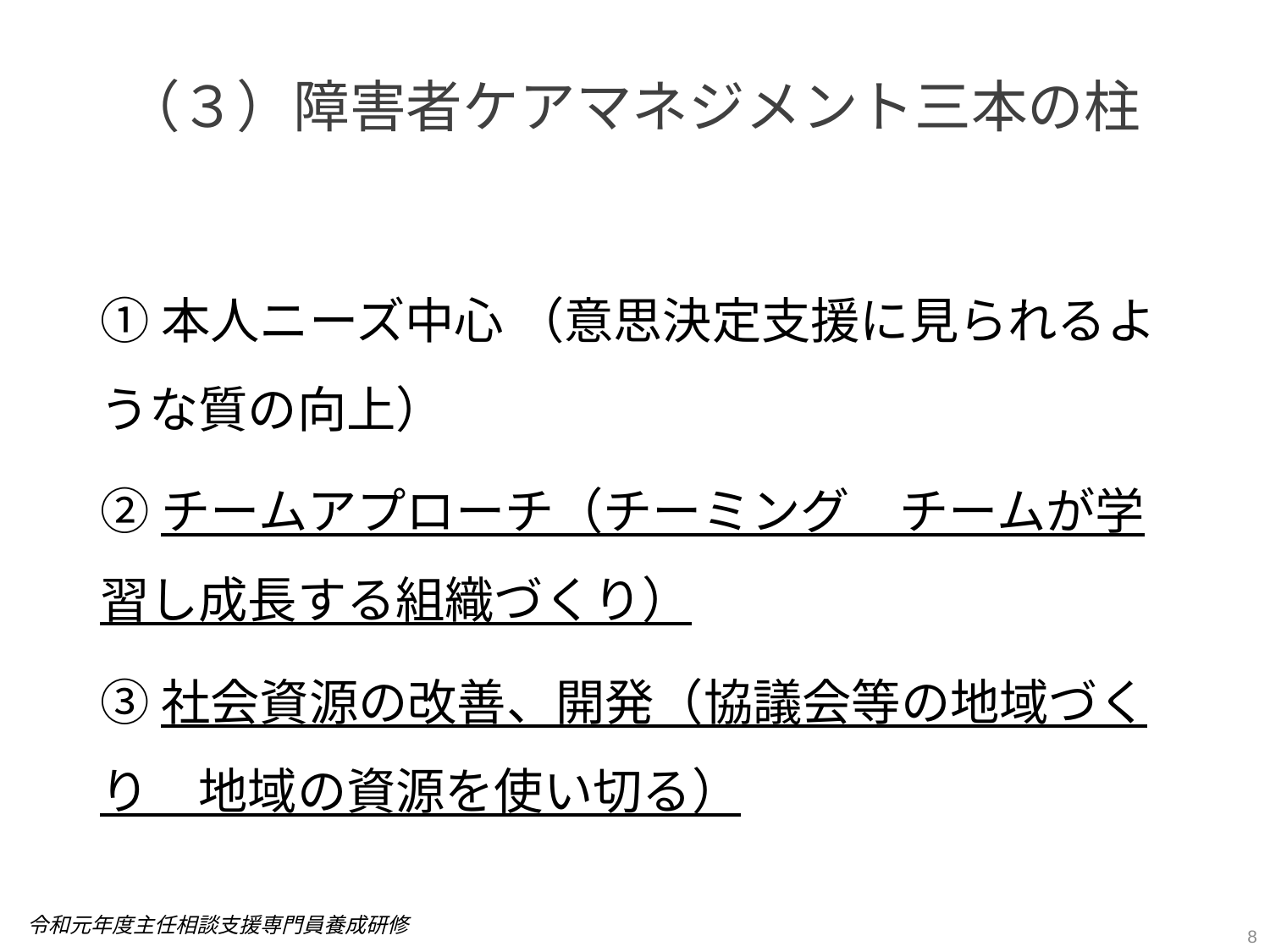

# （３）障害者ケアマネジメント三本の柱
①本人ニーズ中心 （意思決定支援に見られるような質の向上）
②チームアプローチ（チーミング　チームが学習し成長する組織づくり）
③社会資源の改善、開発（協議会等の地域づくり　地域の資源を使い切る）

8